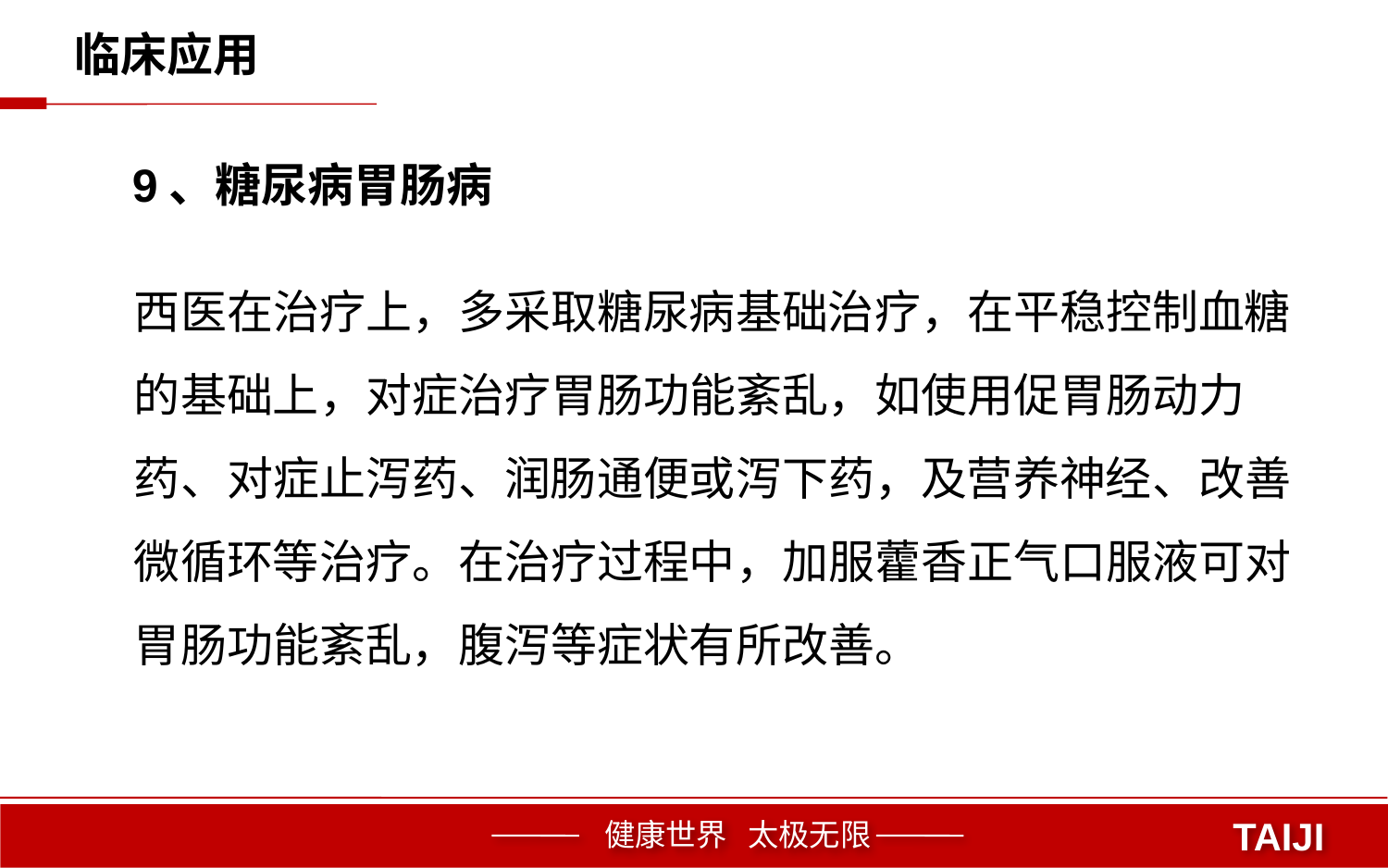

临床应用
9、糖尿病胃肠病
西医在治疗上，多采取糖尿病基础治疗，在平稳控制血糖的基础上，对症治疗胃肠功能紊乱，如使用促胃肠动力药、对症止泻药、润肠通便或泻下药，及营养神经、改善微循环等治疗。在治疗过程中，加服藿香正气口服液可对胃肠功能紊乱，腹泻等症状有所改善。